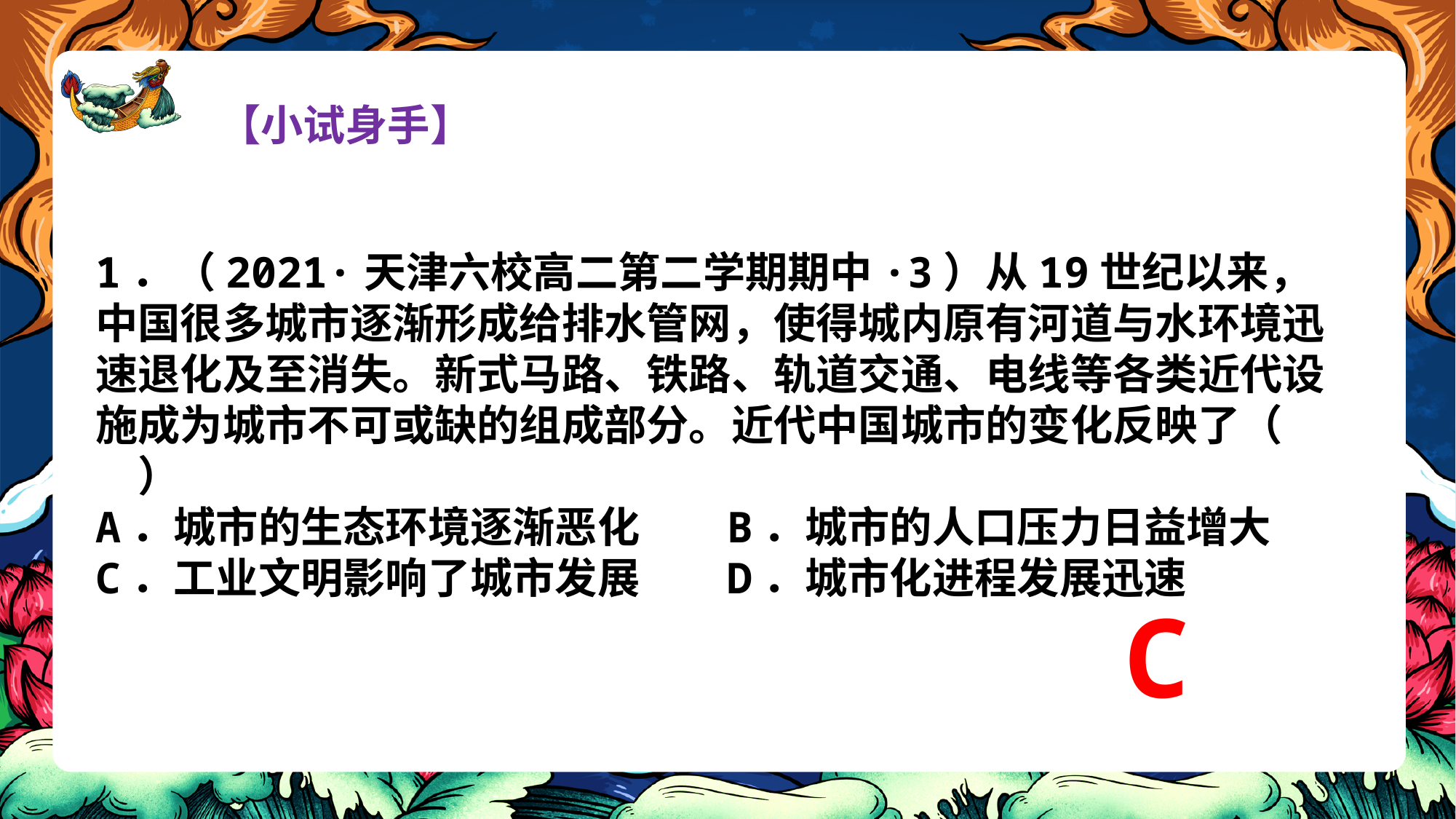

【小试身手】
1．（2021·天津六校高二第二学期期中·3）从19世纪以来，中国很多城市逐渐形成给排水管网，使得城内原有河道与水环境迅速退化及至消失。新式马路、铁路、轨道交通、电线等各类近代设施成为城市不可或缺的组成部分。近代中国城市的变化反映了（　　）
A．城市的生态环境逐渐恶化        B．城市的人口压力日益增大
C．工业文明影响了城市发展        D．城市化进程发展迅速
C